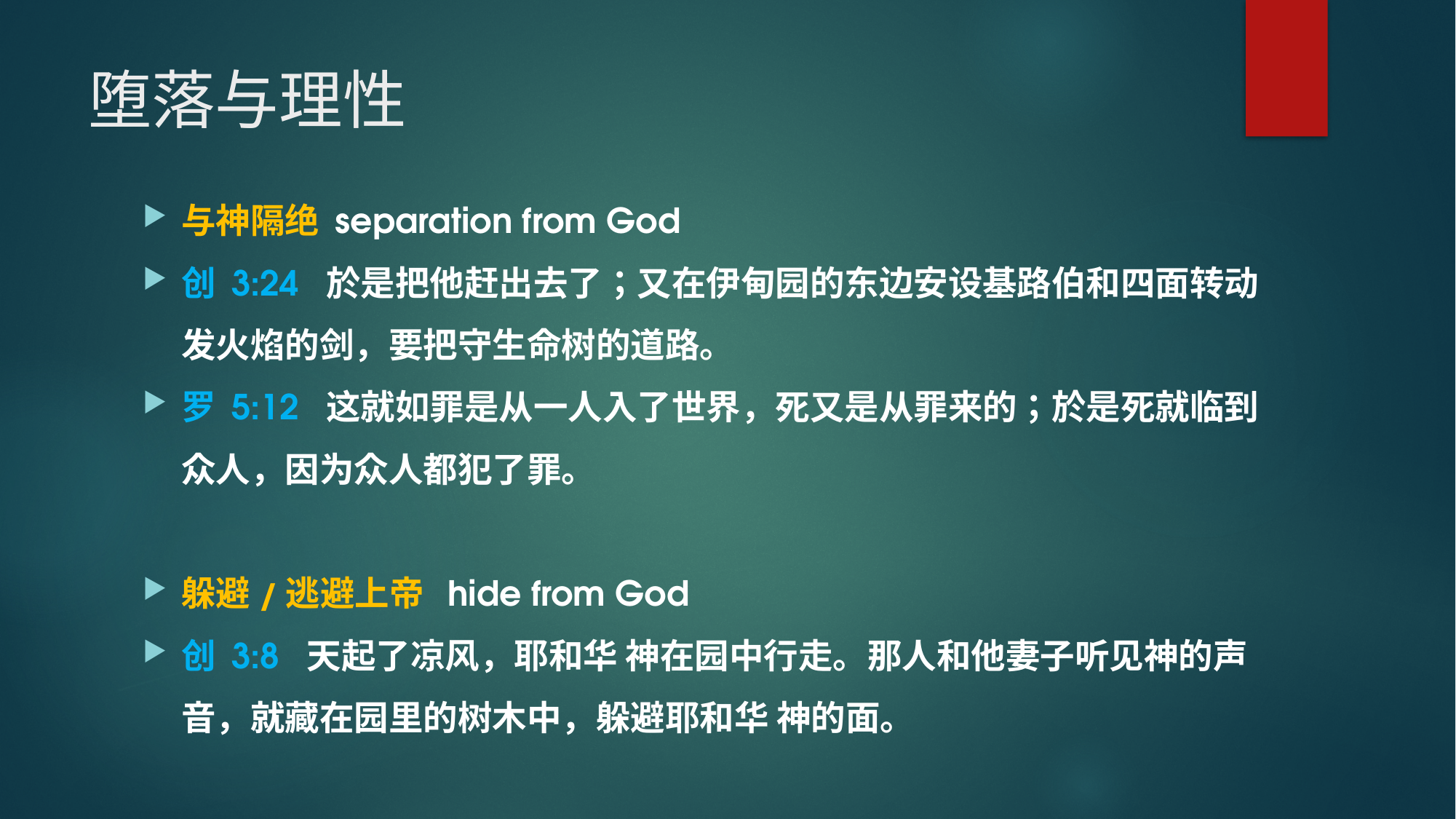

# 堕落与理性
与神隔绝 separation from God
创 3:24  於是把他赶出去了；又在伊甸园的东边安设基路伯和四面转动发火焰的剑，要把守生命树的道路。
罗 5:12  这就如罪是从一人入了世界，死又是从罪来的；於是死就临到众人，因为众人都犯了罪。
躲避/逃避上帝  hide from God
创 3:8  天起了凉风，耶和华 神在园中行走。那人和他妻子听见神的声音，就藏在园里的树木中，躲避耶和华 神的面。